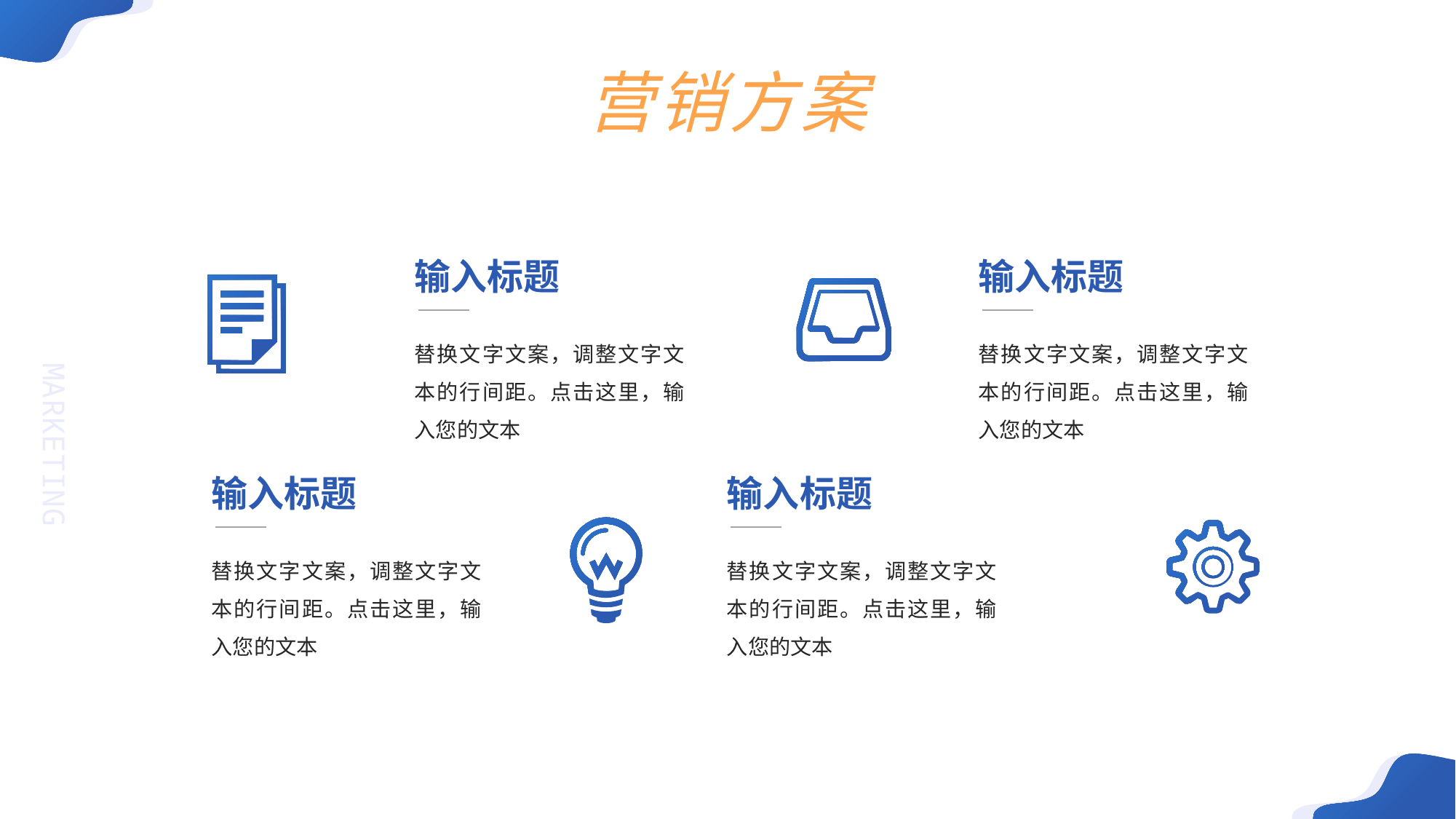

营销方案
输入标题
替换文字文案，调整文字文本的行间距。点击这里，输入您的文本
输入标题
替换文字文案，调整文字文本的行间距。点击这里，输入您的文本

输入标题
替换文字文案，调整文字文本的行间距。点击这里，输入您的文本
输入标题
替换文字文案，调整文字文本的行间距。点击这里，输入您的文本

MARKETING